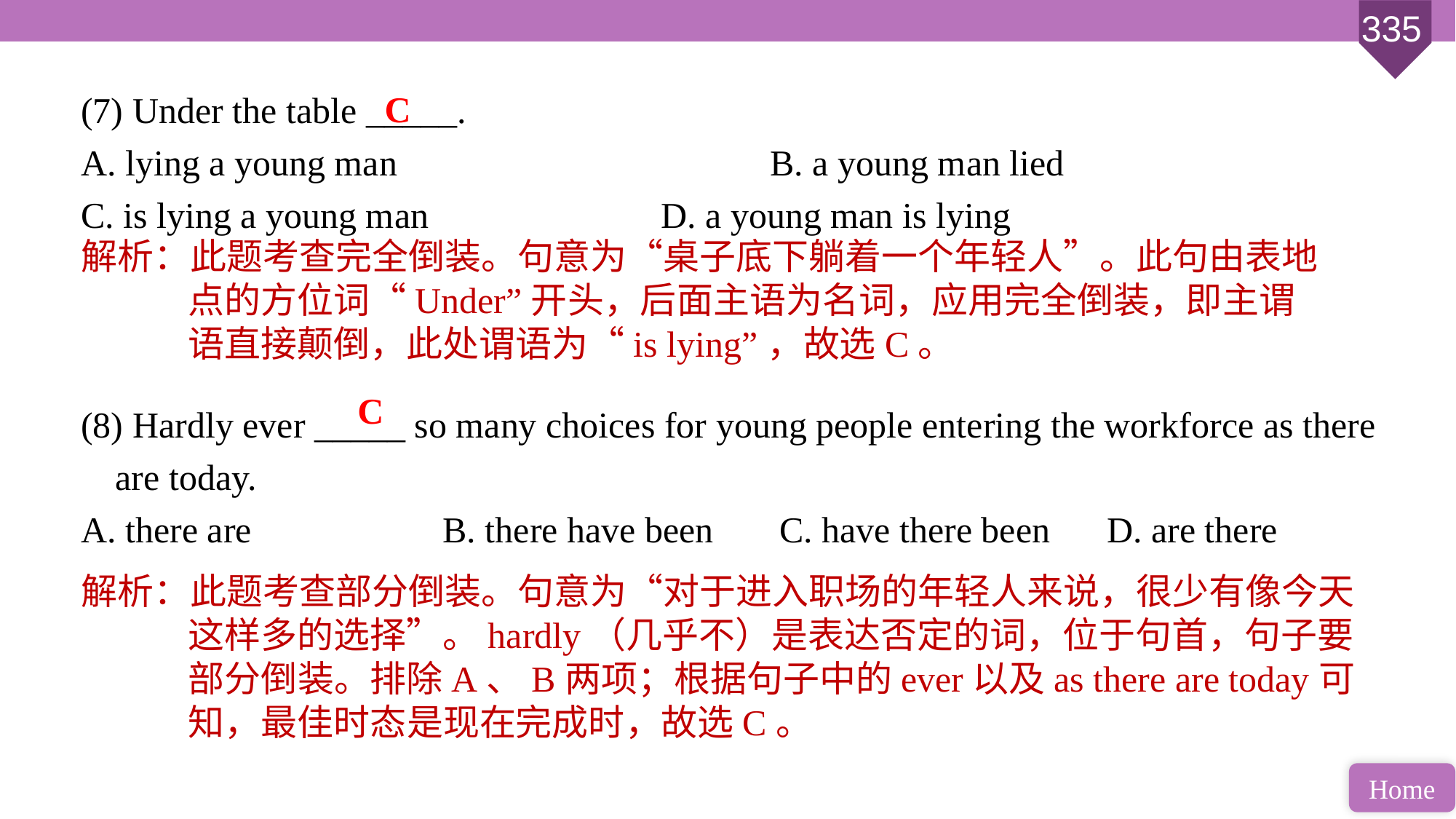

(7) Under the table _____.
A. lying a young man 				B. a young man lied
C. is lying a young man 			D. a young man is lying

(8) Hardly ever _____ so many choices for young people entering the workforce as there are today.
A. there are 		B. there have been	 C. have there been	 D. are there
C
解析：此题考查完全倒装。句意为“桌子底下躺着一个年轻人”。此句由表地点的方位词“Under”开头，后面主语为名词，应用完全倒装，即主谓语直接颠倒，此处谓语为“is lying”，故选C。
C
解析：此题考查部分倒装。句意为“对于进入职场的年轻人来说，很少有像今天这样多的选择”。hardly（几乎不）是表达否定的词，位于句首，句子要部分倒装。排除A、B两项；根据句子中的ever以及as there are today可知，最佳时态是现在完成时，故选C。